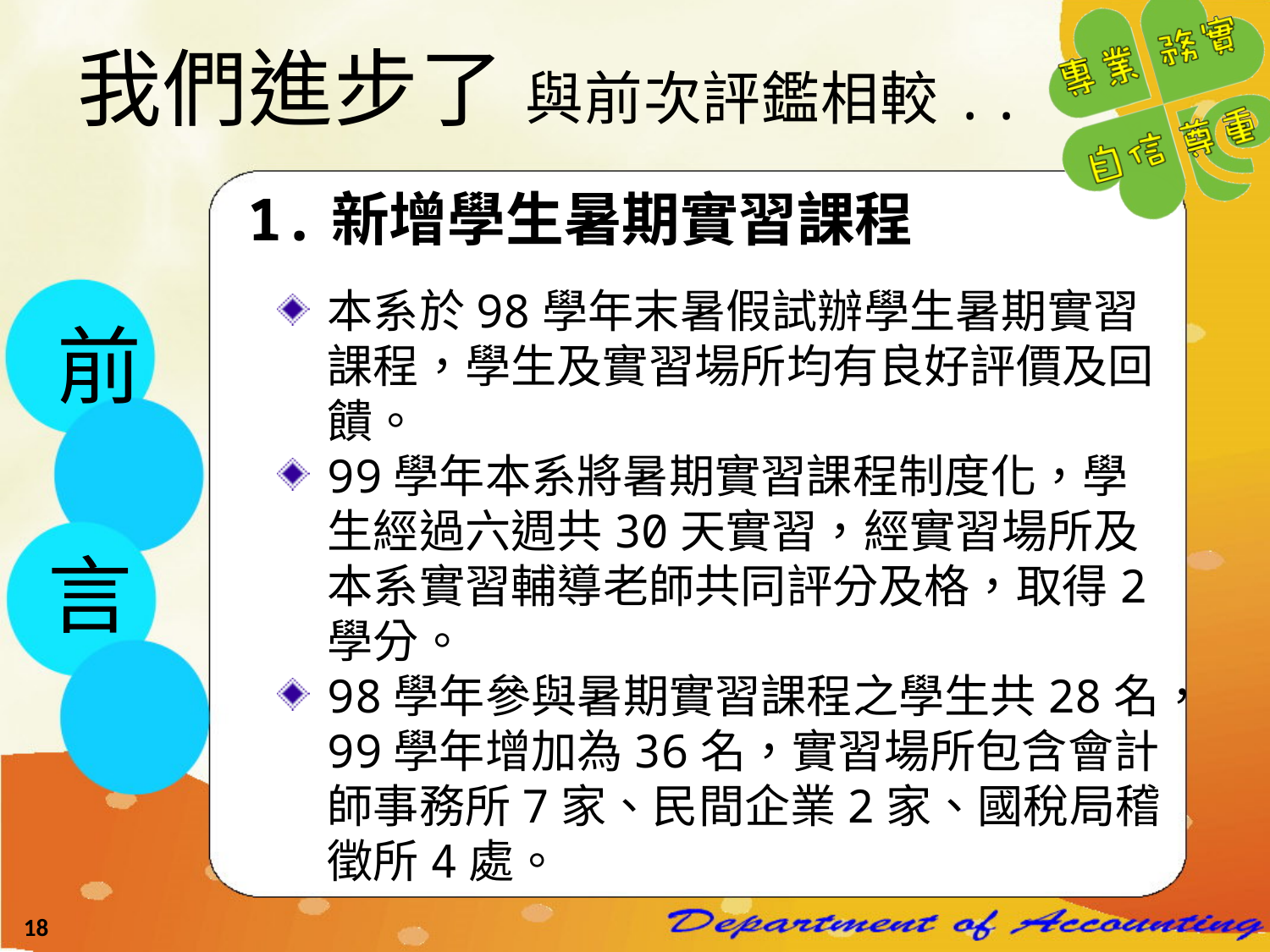

# 我們進步了 與前次評鑑相較..
1.新增學生暑期實習課程

本系於98學年末暑假試辦學生暑期實習課程，學生及實習場所均有良好評價及回饋。
99學年本系將暑期實習課程制度化，學生經過六週共30天實習，經實習場所及本系實習輔導老師共同評分及格，取得2學分。
98學年參與暑期實習課程之學生共28名，99學年增加為36名，實習場所包含會計師事務所7家、民間企業2家、國稅局稽徵所4處。
前

言

18